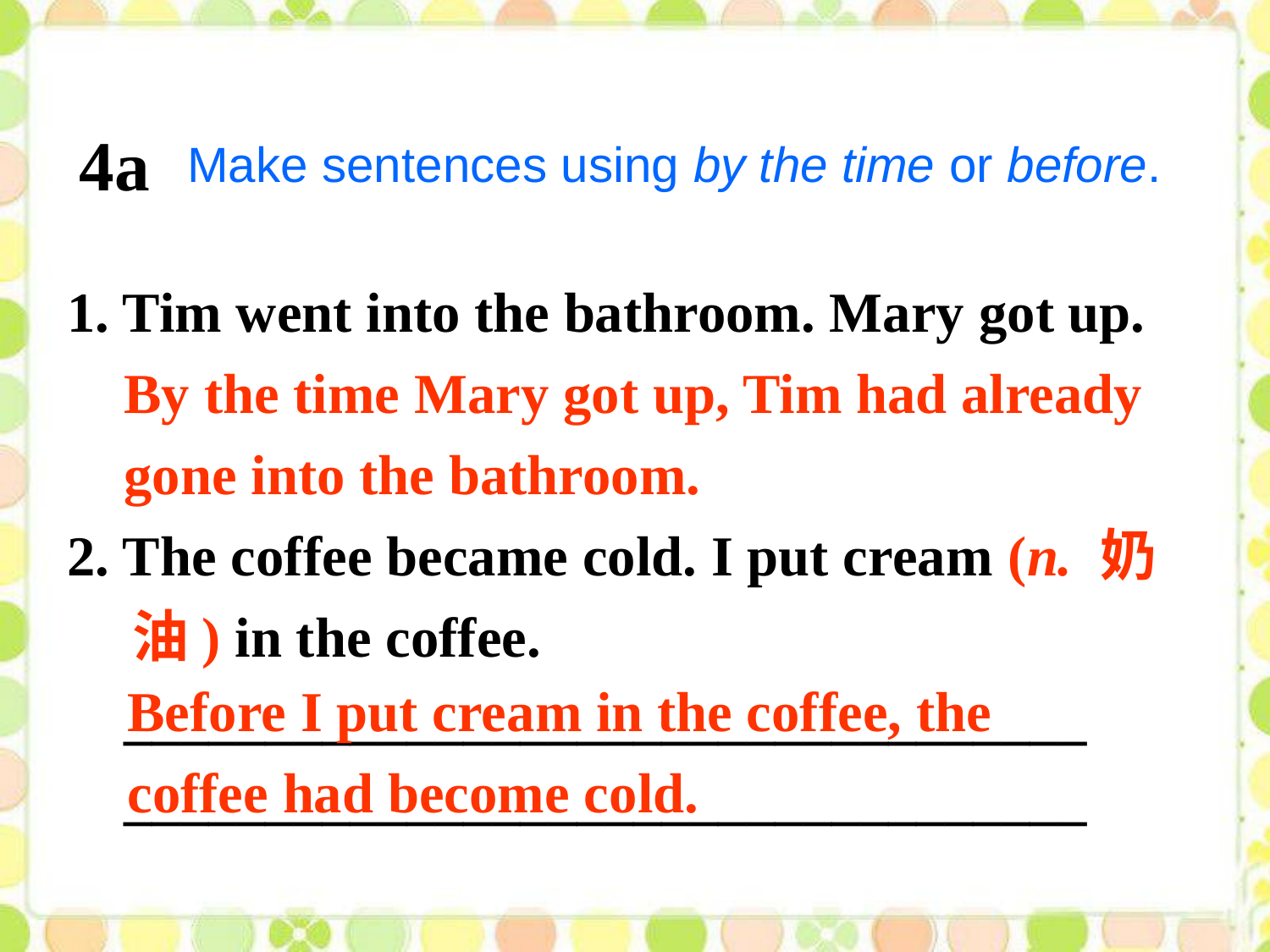

4a
Make sentences using by the time or before.
1. Tim went into the bathroom. Mary got up.
    By the time Mary got up, Tim had already
    gone into the bathroom.
2. The coffee became cold. I put cream (n. 奶
    油) in the coffee.
    __________________________________
    __________________________________
Before I put cream in the coffee, the coffee had become cold.